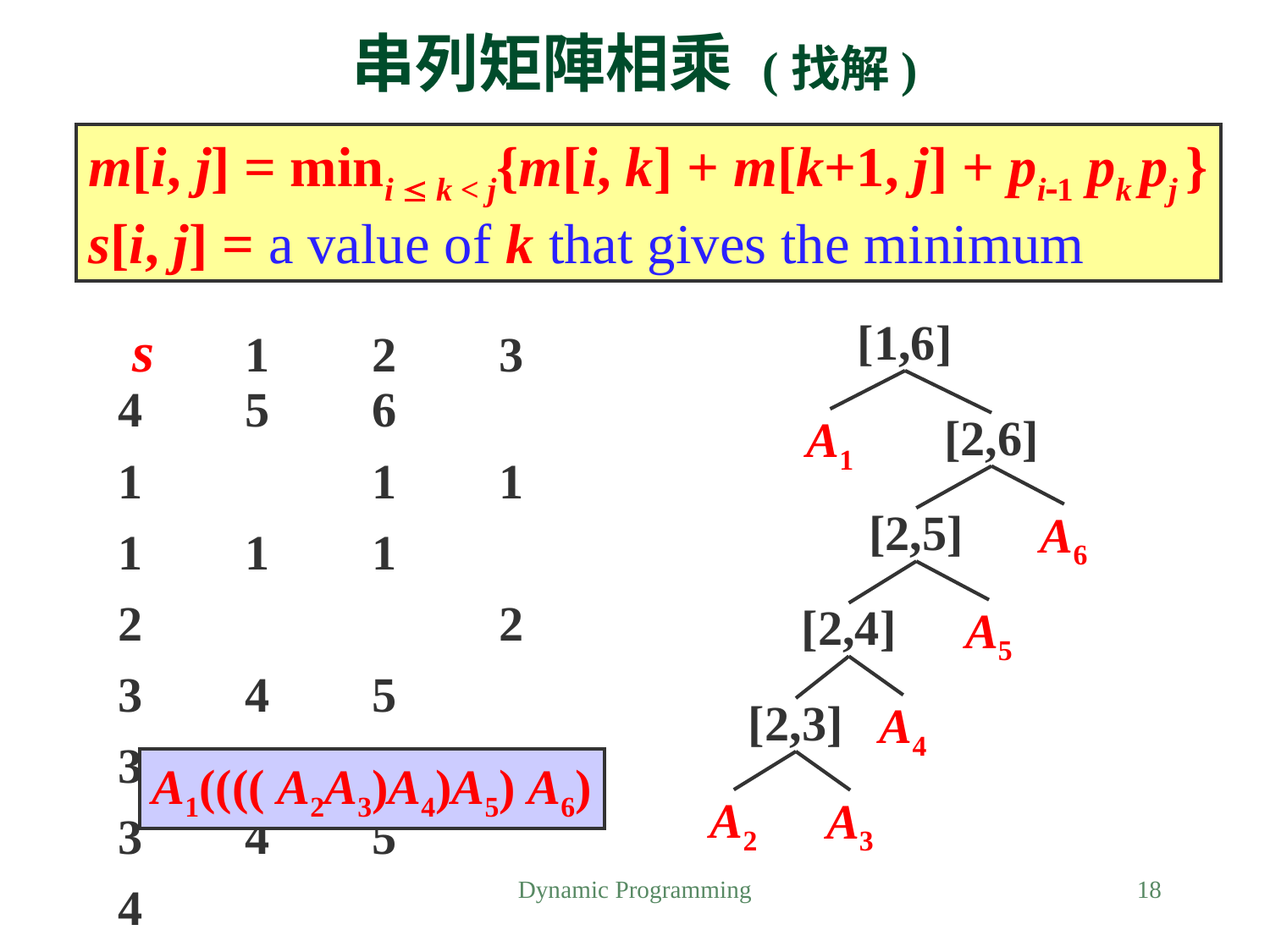

# 串列矩陣相乘 (找解)
m[i, j] = mini ≤ k < j{m[i, k] + m[k+1, j] + pi−1 pk pj }
s[i, j] = a value of k that gives the minimum
 s	1 	2	3	4	5	6
1 	 	1	1	1	1	1
2 	 	   	2	3	4	5
3 	 	 	   	3	4	5
4	 	 	 	    	4	5
5	 	 	 	 	     	5
[1,6]
A1
[2,6]
A6
[2,5]
[2,4]
A5
[2,3]
A4
A1(((( A2A3)A4)A5) A6)
A2
A3
Dynamic Programming
18